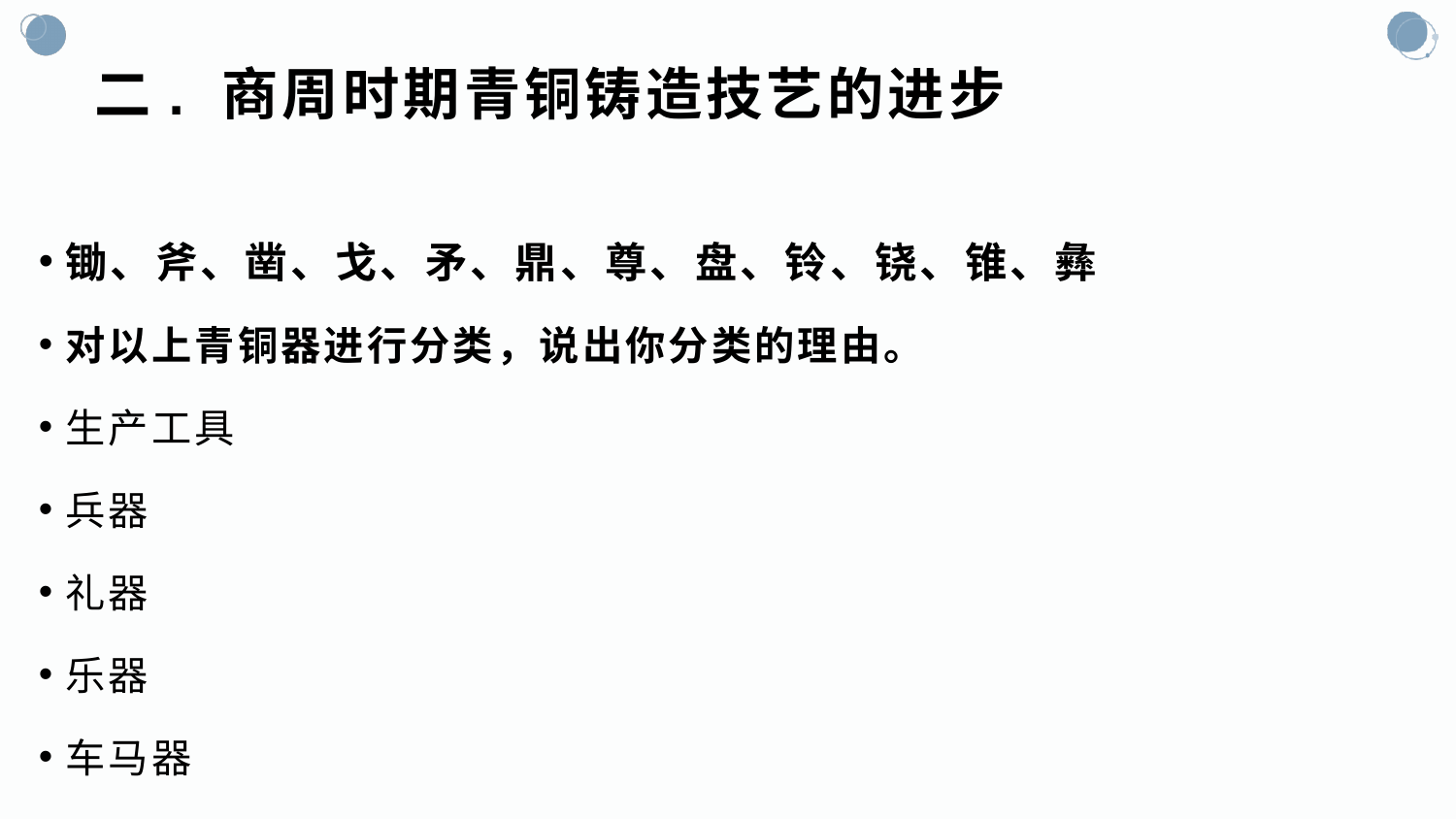

# 二. 商周时期青铜铸造技艺的进步
锄、斧、凿、戈、矛、鼎、尊、盘、铃、铙、锥、彝
对以上青铜器进行分类，说出你分类的理由。
生产工具
兵器
礼器
乐器
车马器